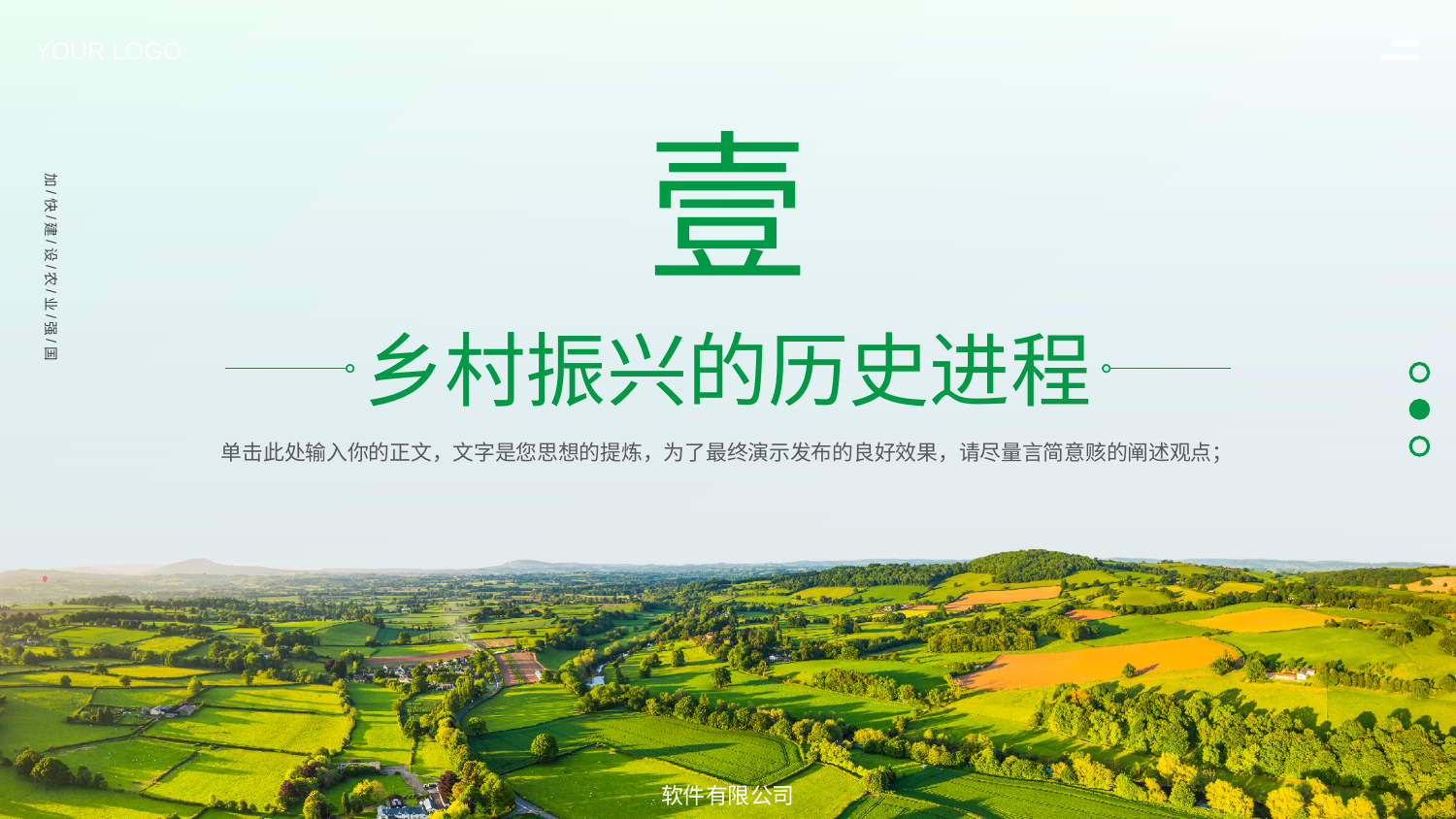

YOUR LOGO
壹
加/快/建/设/农/业/强/国
乡村振兴的历史进程

单击此处输入你的正文，文字是您思想的提炼，为了最终演示发布的良好效果，请尽量言简意赅的阐述观点；
软件有限公司